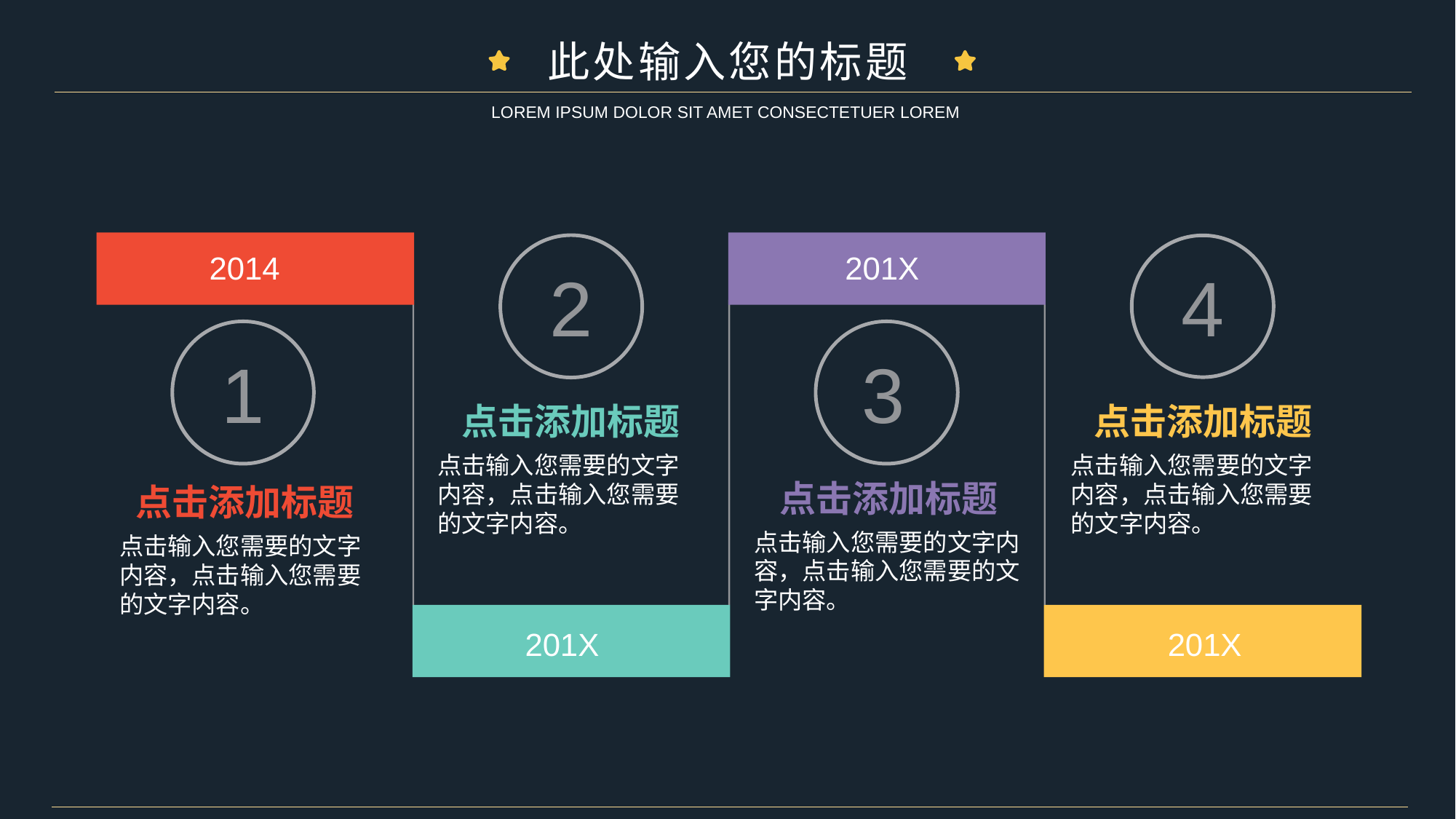

此处输入您的标题

LOREM IPSUM DOLOR SIT AMET CONSECTETUER LOREM

2014
201X
2
4

1
3
点击添加标题
点击添加标题
点击输入您需要的文字内容，点击输入您需要的文字内容。
点击输入您需要的文字内容，点击输入您需要的文字内容。
点击添加标题
点击添加标题
点击输入您需要的文字内容，点击输入您需要的文字内容。
点击输入您需要的文字内容，点击输入您需要的文字内容。

201X
201X